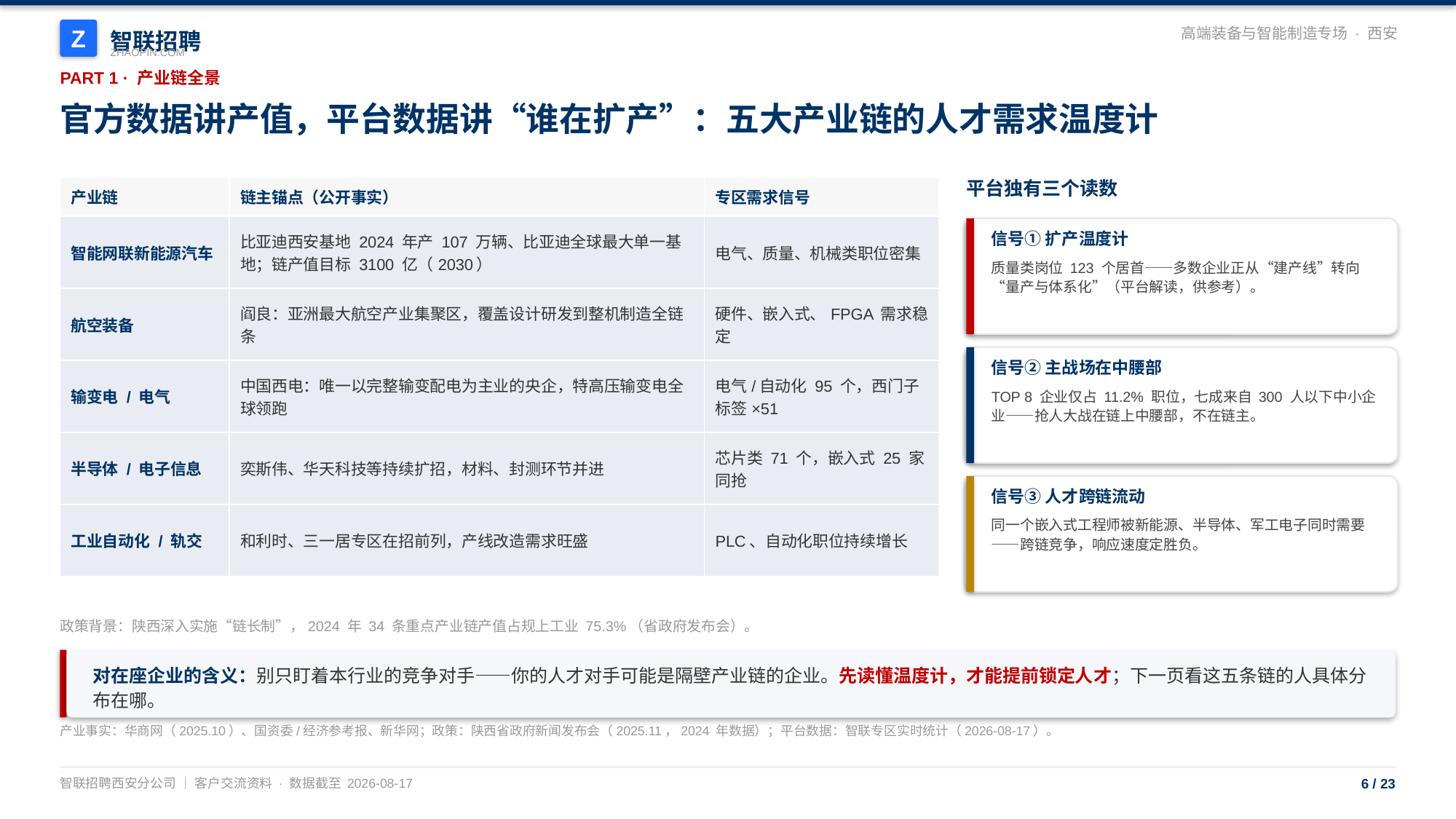

智联招聘
Z
高端装备与智能制造专场 · 西安
ZHAOPIN.COM
PART 1 · 产业链全景
官方数据讲产值，平台数据讲“谁在扩产”：五大产业链的人才需求温度计
| 产业链 | 链主锚点（公开事实） | 专区需求信号 |
| --- | --- | --- |
| 智能网联新能源汽车 | 比亚迪西安基地 2024 年产 107 万辆、比亚迪全球最大单一基地；链产值目标 3100 亿（2030） | 电气、质量、机械类职位密集 |
| 航空装备 | 阎良：亚洲最大航空产业集聚区，覆盖设计研发到整机制造全链条 | 硬件、嵌入式、FPGA 需求稳定 |
| 输变电 / 电气 | 中国西电：唯一以完整输变配电为主业的央企，特高压输变电全球领跑 | 电气/自动化 95 个，西门子标签×51 |
| 半导体 / 电子信息 | 奕斯伟、华天科技等持续扩招，材料、封测环节并进 | 芯片类 71 个，嵌入式 25 家同抢 |
| 工业自动化 / 轨交 | 和利时、三一居专区在招前列，产线改造需求旺盛 | PLC、自动化职位持续增长 |
平台独有三个读数

信号① 扩产温度计
质量类岗位 123 个居首——多数企业正从“建产线”转向“量产与体系化”（平台解读，供参考）。

信号② 主战场在中腰部
TOP 8 企业仅占 11.2% 职位，七成来自 300 人以下中小企业——抢人大战在链上中腰部，不在链主。

信号③ 人才跨链流动
同一个嵌入式工程师被新能源、半导体、军工电子同时需要——跨链竞争，响应速度定胜负。
政策背景：陕西深入实施“链长制”，2024 年 34 条重点产业链产值占规上工业 75.3%（省政府发布会）。

对在座企业的含义：别只盯着本行业的竞争对手——你的人才对手可能是隔壁产业链的企业。先读懂温度计，才能提前锁定人才；下一页看这五条链的人具体分布在哪。
产业事实：华商网（2025.10）、国资委/经济参考报、新华网；政策：陕西省政府新闻发布会（2025.11，2024 年数据）；平台数据：智联专区实时统计（2026-08-17）。

智联招聘西安分公司 ｜ 客户交流资料 · 数据截至 2026-08-17
6 / 23